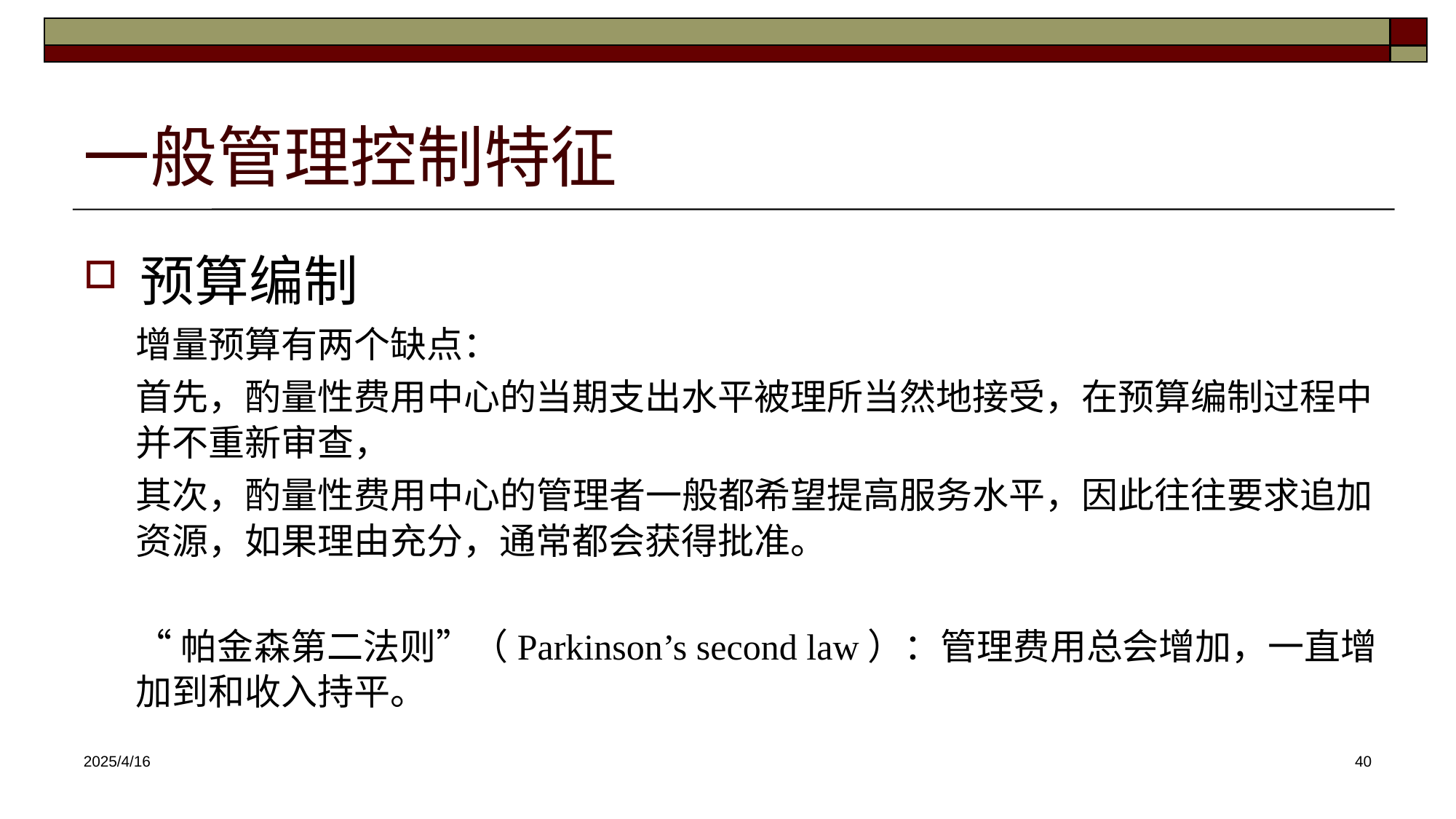

# 一般管理控制特征
预算编制
增量预算有两个缺点：
首先，酌量性费用中心的当期支出水平被理所当然地接受，在预算编制过程中并不重新审查，
其次，酌量性费用中心的管理者一般都希望提高服务水平，因此往往要求追加资源，如果理由充分，通常都会获得批准。

“帕金森第二法则”（Parkinson’s second law）：管理费用总会增加，一直增加到和收入持平。
2025/4/16
40